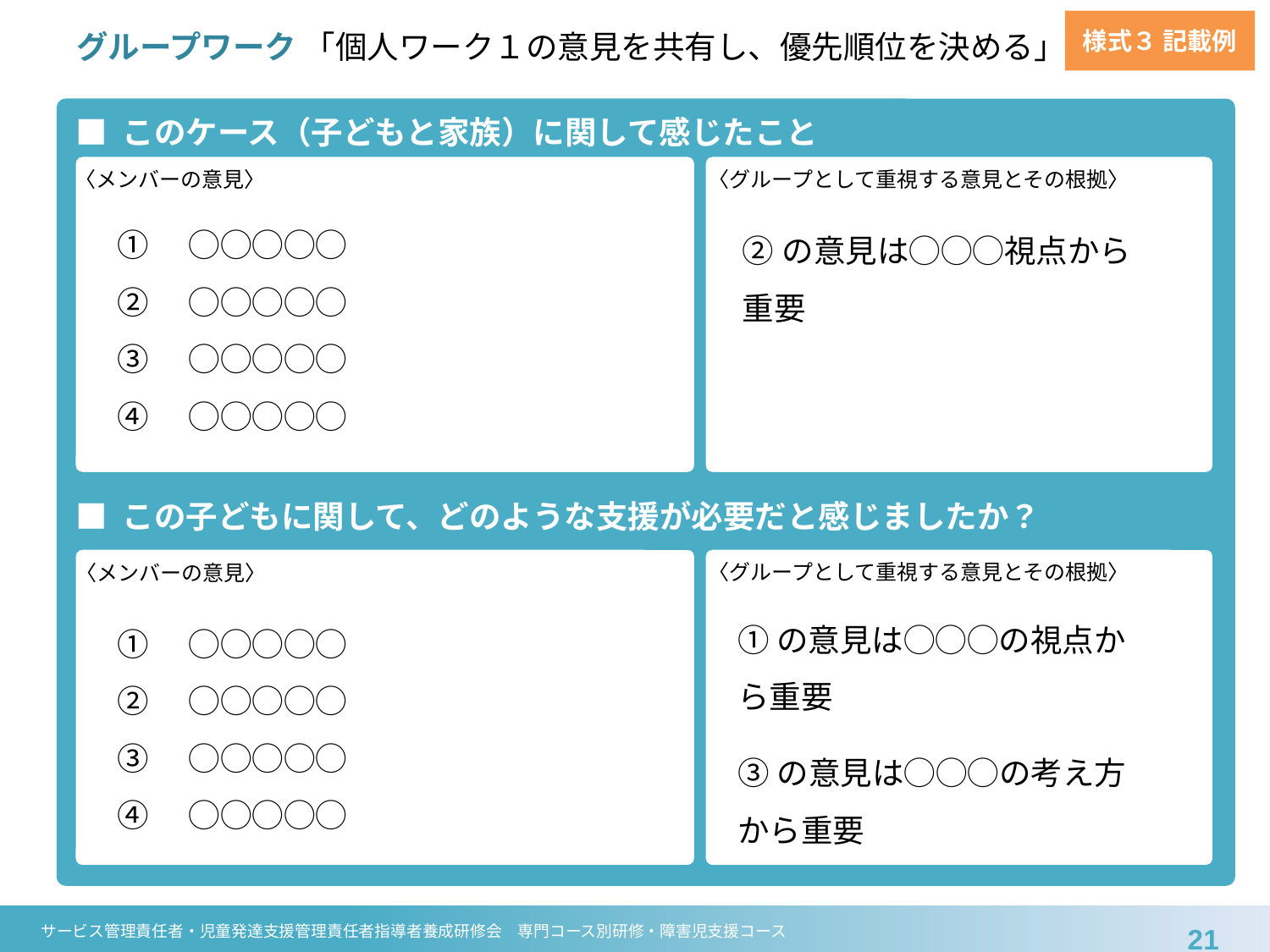

様式３ 記載例
# グループワーク 「個人ワーク１の意見を共有し、優先順位を決める」

■ このケース（子どもと家族）に関して感じたこと

〈メンバーの意見〉
〈グループとして重視する意見とその根拠〉
①　◯◯◯◯◯
②　◯◯◯◯◯
③　◯◯◯◯◯
④　◯◯◯◯◯
②の意見は◯◯◯視点から重要
■ この子どもに関して、どのような支援が必要だと感じましたか？

〈グループとして重視する意見とその根拠〉
〈メンバーの意見〉
①の意見は◯◯◯の視点から重要
①　◯◯◯◯◯
②　◯◯◯◯◯
③　◯◯◯◯◯
④　◯◯◯◯◯
③の意見は◯◯◯の考え方から重要